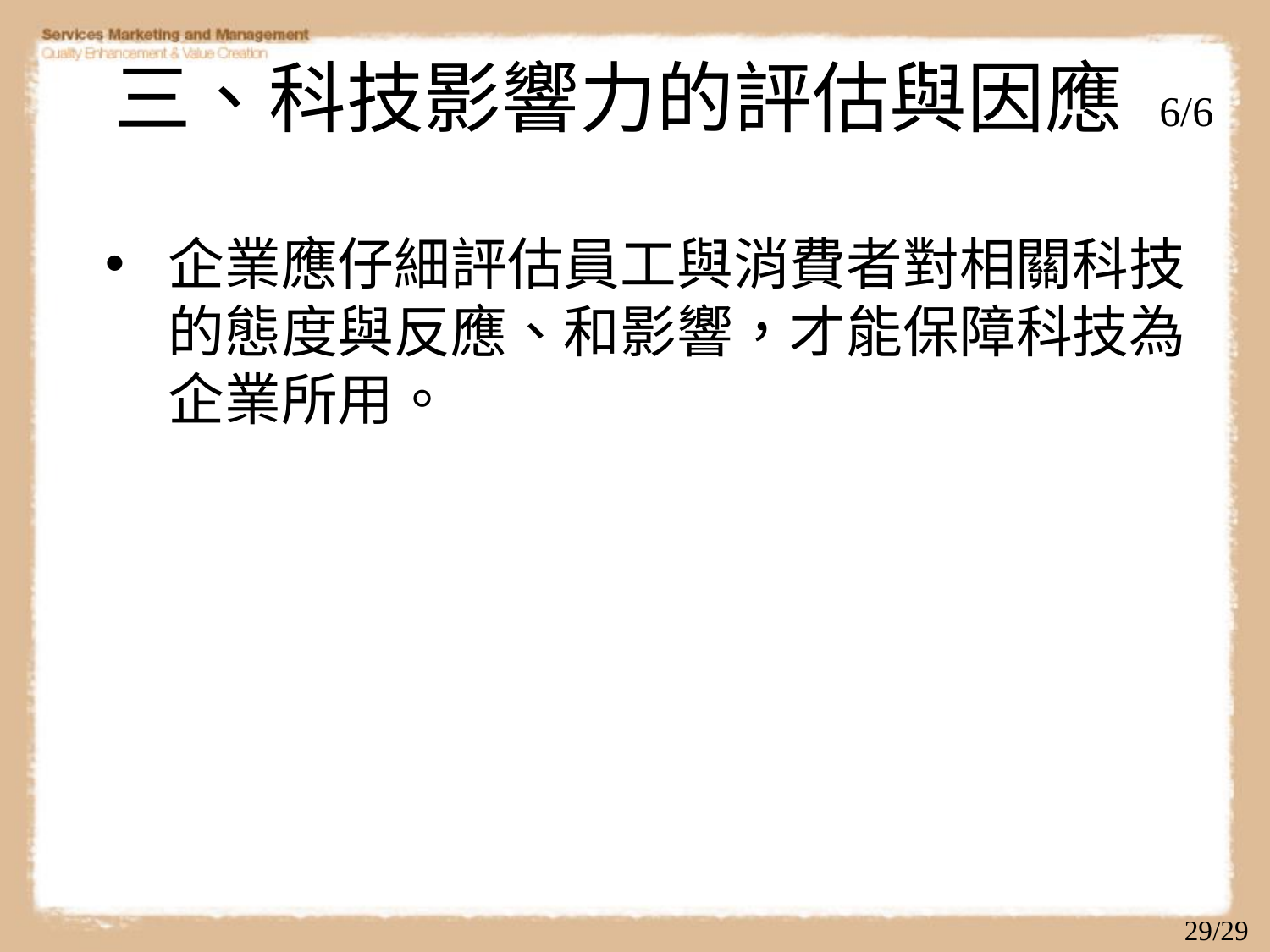

# 三、科技影響力的評估與因應 6/6
企業應仔細評估員工與消費者對相關科技的態度與反應、和影響，才能保障科技為企業所用。